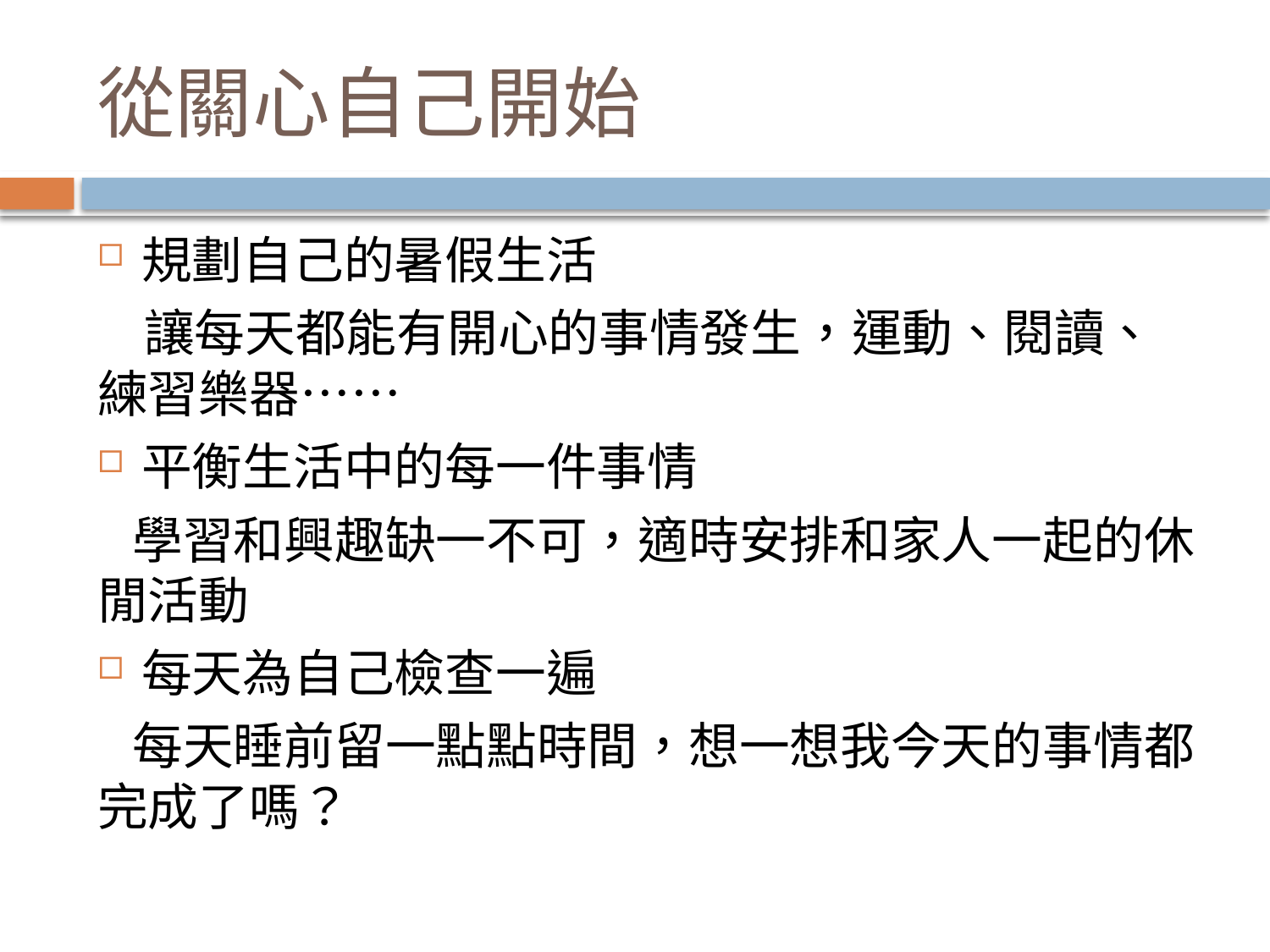

# 從關心自己開始
規劃自己的暑假生活
   讓每天都能有開心的事情發生，運動、閱讀、練習樂器……
平衡生活中的每一件事情
  學習和興趣缺一不可，適時安排和家人一起的休閒活動
每天為自己檢查一遍
  每天睡前留一點點時間，想一想我今天的事情都完成了嗎？